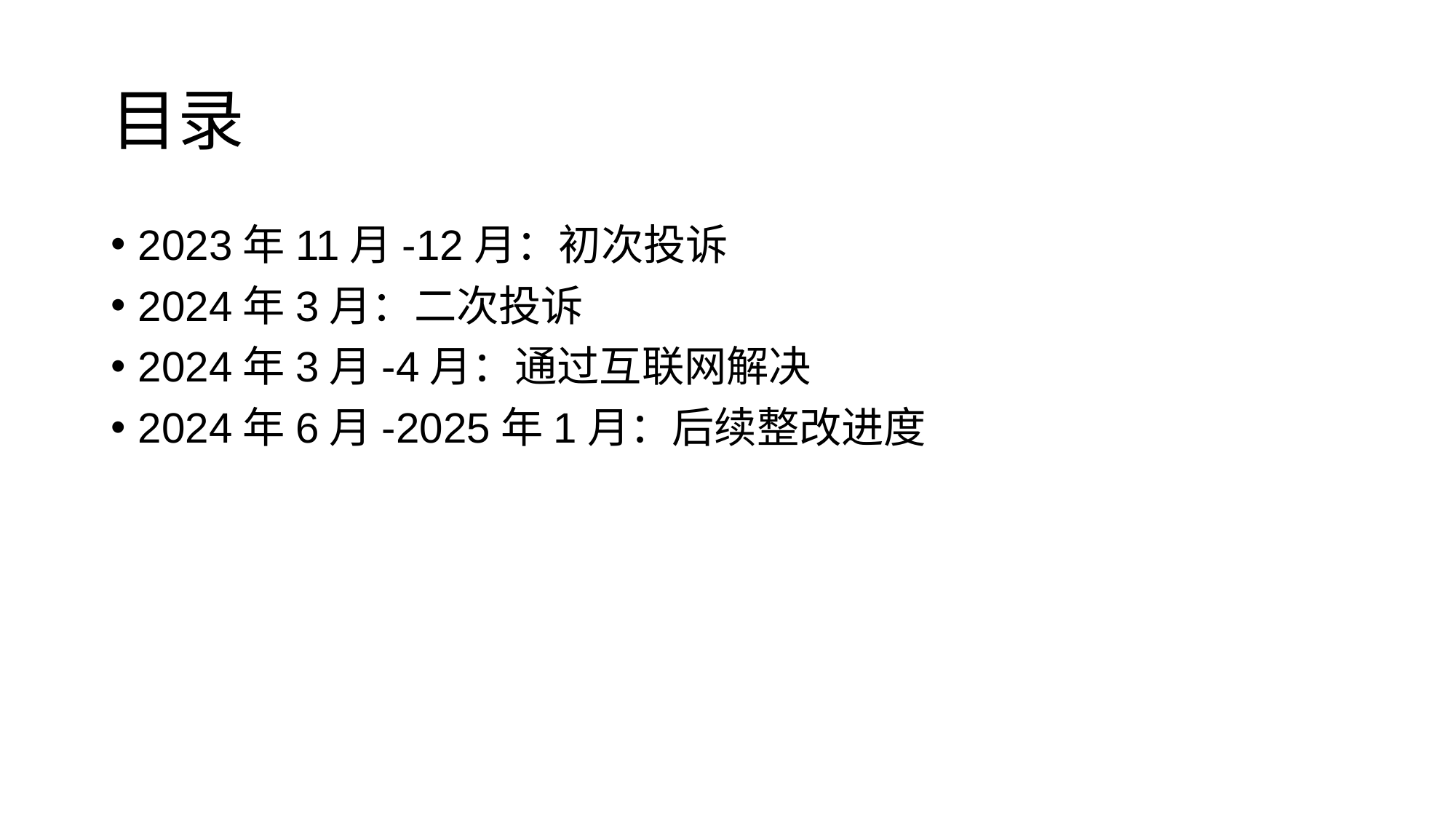

# 目录
2023年11月-12月：初次投诉
2024年3月：二次投诉
2024年3月-4月：通过互联网解决
2024年6月-2025年1月：后续整改进度